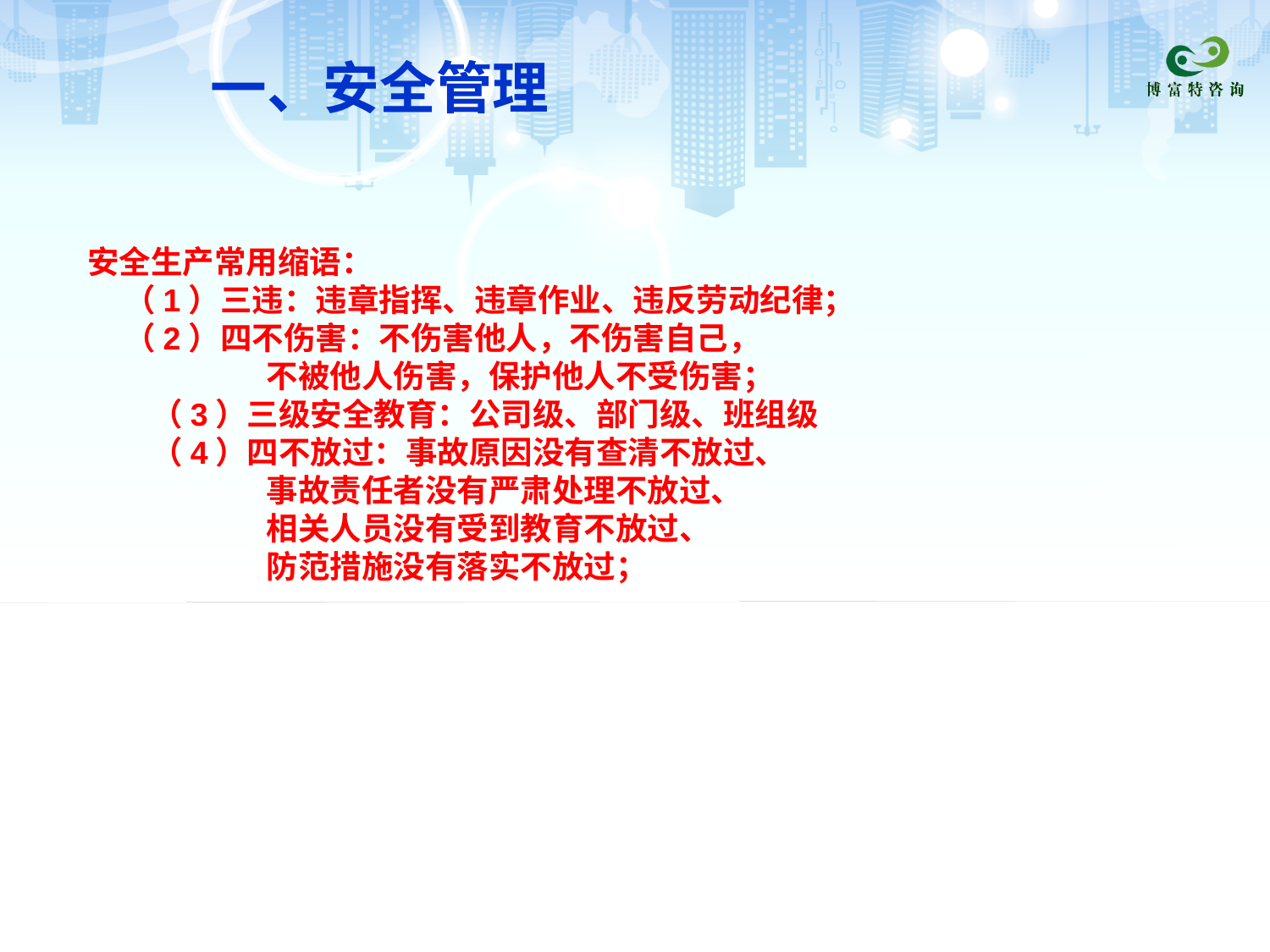

一、安全管理
安全生产常用缩语：
    （1）三违：违章指挥、违章作业、违反劳动纪律；
    （2）四不伤害：不伤害他人，不伤害自己，
               不被他人伤害，保护他人不受伤害；
（3）三级安全教育：公司级、部门级、班组级
（4）四不放过：事故原因没有查清不放过、
               事故责任者没有严肃处理不放过、
               相关人员没有受到教育不放过、
               防范措施没有落实不放过；